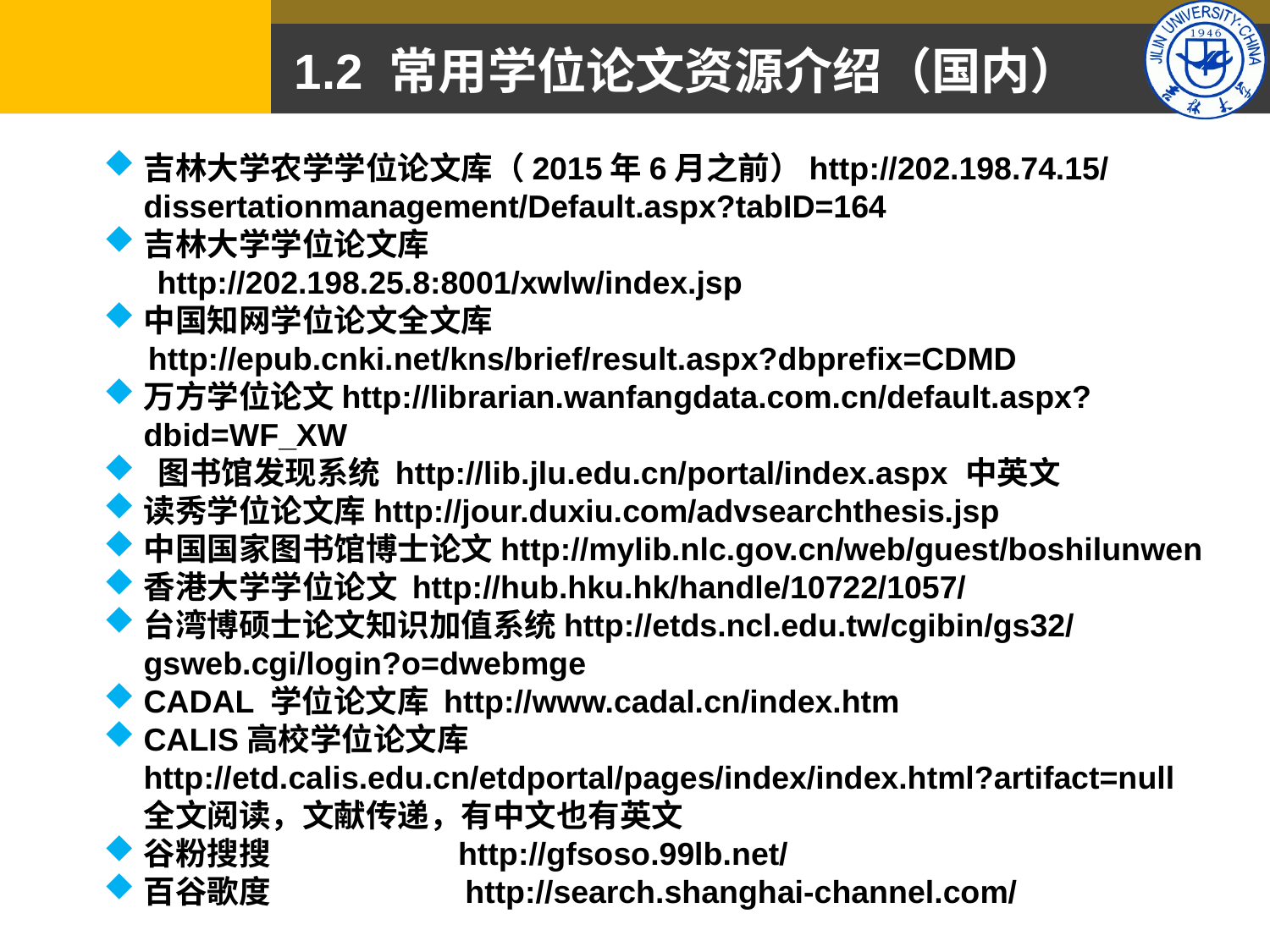

# 1.2 常用学位论文资源介绍（国内）
吉林大学农学学位论文库（2015年6月之前）http://202.198.74.15/dissertationmanagement/Default.aspx?tabID=164
吉林大学学位论文库
      http://202.198.25.8:8001/xwlw/index.jsp
中国知网学位论文全文库
     http://epub.cnki.net/kns/brief/result.aspx?dbprefix=CDMD
万方学位论文http://librarian.wanfangdata.com.cn/default.aspx?dbid=WF_XW
 图书馆发现系统 http://lib.jlu.edu.cn/portal/index.aspx 中英文
读秀学位论文库http://jour.duxiu.com/advsearchthesis.jsp
中国国家图书馆博士论文http://mylib.nlc.gov.cn/web/guest/boshilunwen
香港大学学位论文 http://hub.hku.hk/handle/10722/1057/
台湾博硕士论文知识加值系统http://etds.ncl.edu.tw/cgibin/gs32/gsweb.cgi/login?o=dwebmge
CADAL 学位论文库 http://www.cadal.cn/index.htm
CALIS高校学位论文库 http://etd.calis.edu.cn/etdportal/pages/index/index.html?artifact=null  全文阅读，文献传递，有中文也有英文
谷粉搜搜                         http://gfsoso.99lb.net/
百谷歌度                          http://search.shanghai-channel.com/